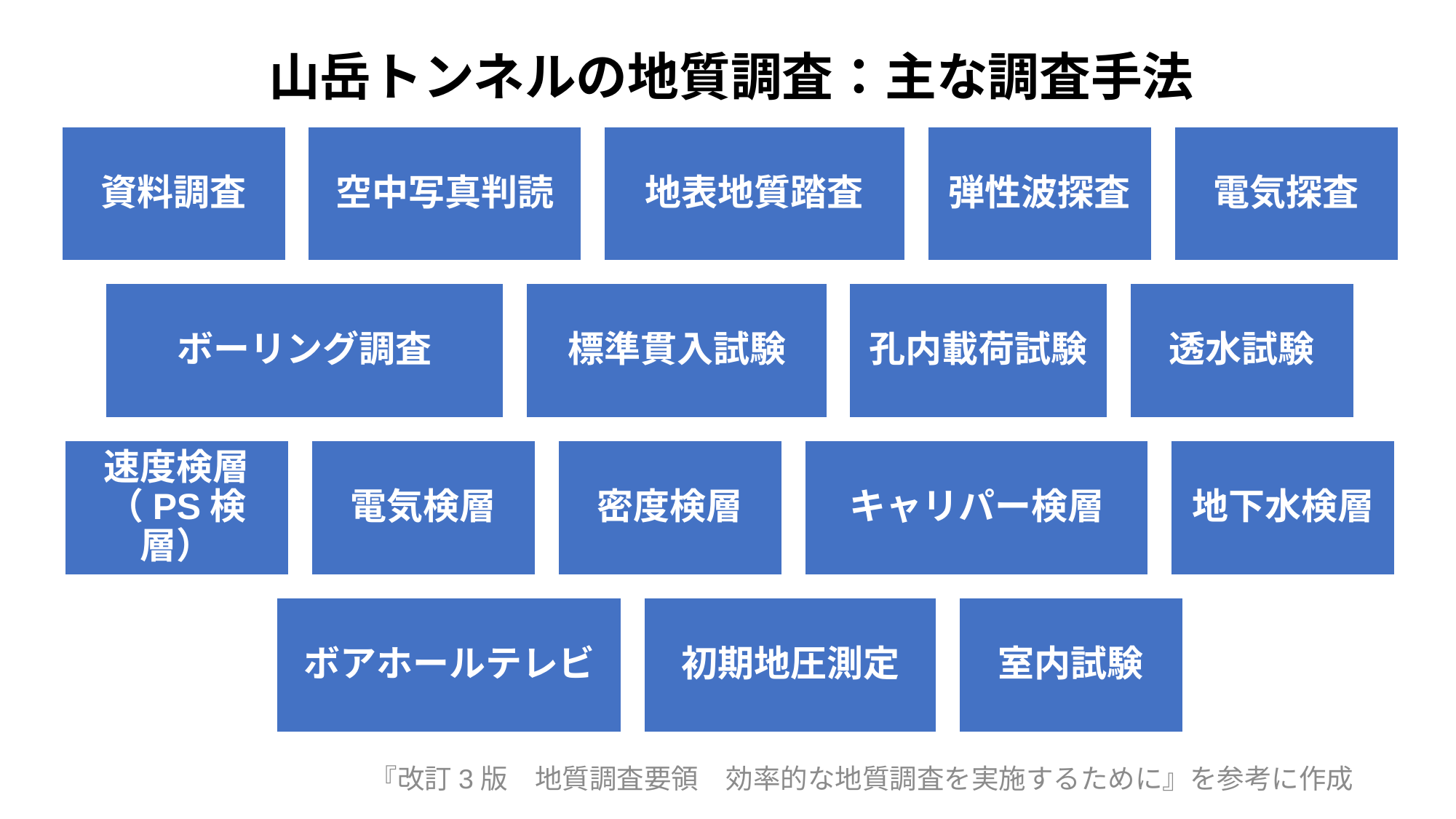

# 山岳トンネルの地質調査：主な調査手法
資料調査
空中写真判読
地表地質踏査
弾性波探査
電気探査
ボーリング調査
標準貫入試験
孔内載荷試験
透水試験
速度検層（PS検層）
電気検層
密度検層
キャリパー検層
地下水検層
ボアホールテレビ
初期地圧測定
室内試験
『改訂3版　地質調査要領　効率的な地質調査を実施するために』を参考に作成